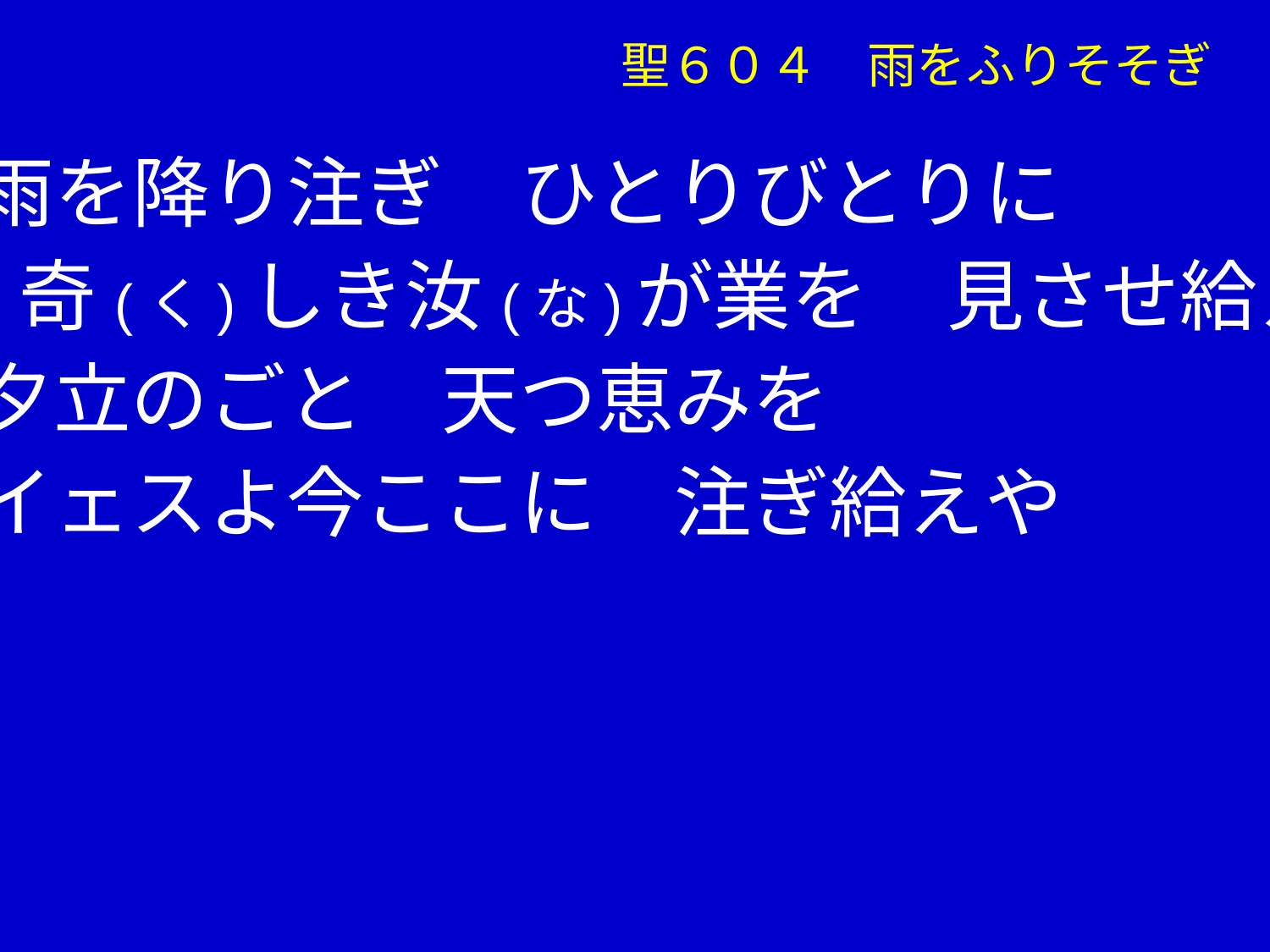

聖６０４　雨をふりそそぎ
④ 雨を降り注ぎ　ひとりびとりに
　　奇(く)しき汝(な)が業を　見させ給えや
　  夕立のごと　天つ恵みを
　  イェスよ今ここに　注ぎ給えや